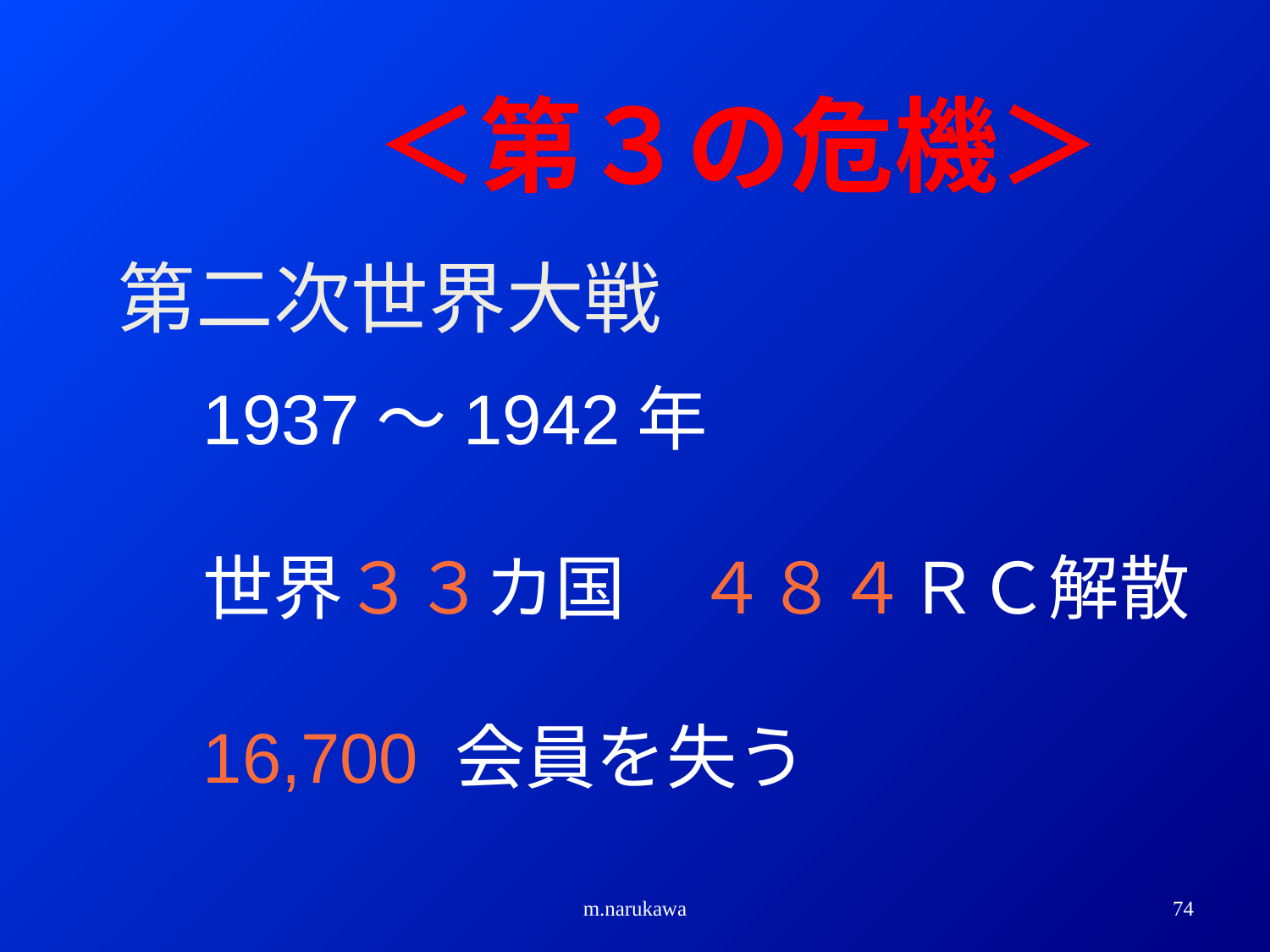

＜第３の危機＞
第二次世界大戦
1937～1942年

世界３３カ国　４８４ＲＣ解散

16,700 会員を失う
m.narukawa
74